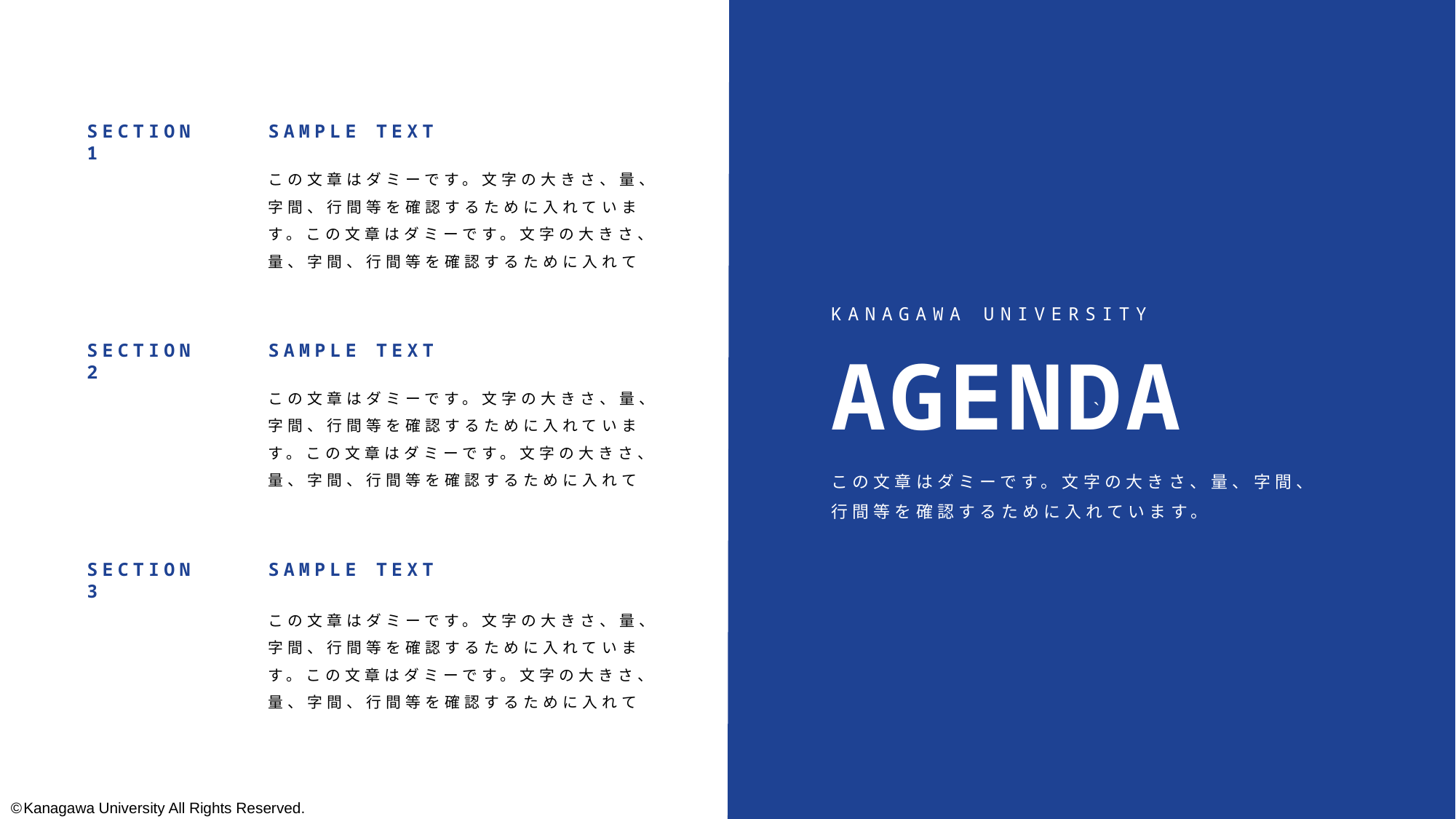

`
SECTION 1
SAMPLE TEXT
この文章はダミーです。文字の大きさ、量、字間、行間等を確認するために入れています。この文章はダミーです。文字の大きさ、量、字間、行間等を確認するために入れて
KANAGAWA UNIVERSITY
AGENDA
SECTION 2
SAMPLE TEXT
この文章はダミーです。文字の大きさ、量、字間、行間等を確認するために入れています。この文章はダミーです。文字の大きさ、量、字間、行間等を確認するために入れて
この文章はダミーです。文字の大きさ、量、字間、行間等を確認するために入れています。
SECTION 3
SAMPLE TEXT
この文章はダミーです。文字の大きさ、量、字間、行間等を確認するために入れています。この文章はダミーです。文字の大きさ、量、字間、行間等を確認するために入れて